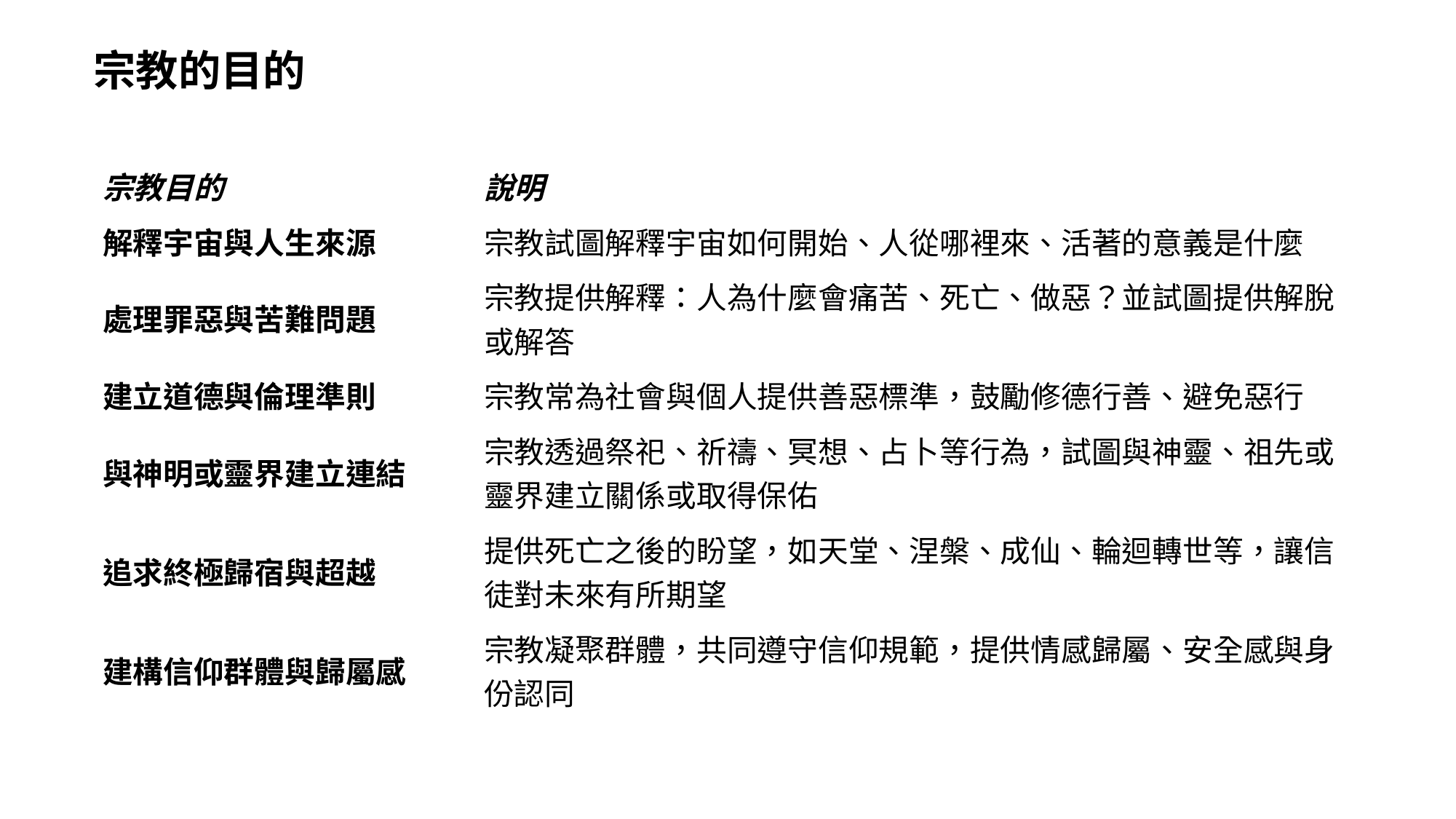

# 宗教的目的
| 宗教目的 | 說明 |
| --- | --- |
| 解釋宇宙與人生來源 | 宗教試圖解釋宇宙如何開始、人從哪裡來、活著的意義是什麼 |
| 處理罪惡與苦難問題 | 宗教提供解釋：人為什麼會痛苦、死亡、做惡？並試圖提供解脫或解答 |
| 建立道德與倫理準則 | 宗教常為社會與個人提供善惡標準，鼓勵修德行善、避免惡行 |
| 與神明或靈界建立連結 | 宗教透過祭祀、祈禱、冥想、占卜等行為，試圖與神靈、祖先或靈界建立關係或取得保佑 |
| 追求終極歸宿與超越 | 提供死亡之後的盼望，如天堂、涅槃、成仙、輪迴轉世等，讓信徒對未來有所期望 |
| 建構信仰群體與歸屬感 | 宗教凝聚群體，共同遵守信仰規範，提供情感歸屬、安全感與身份認同 |